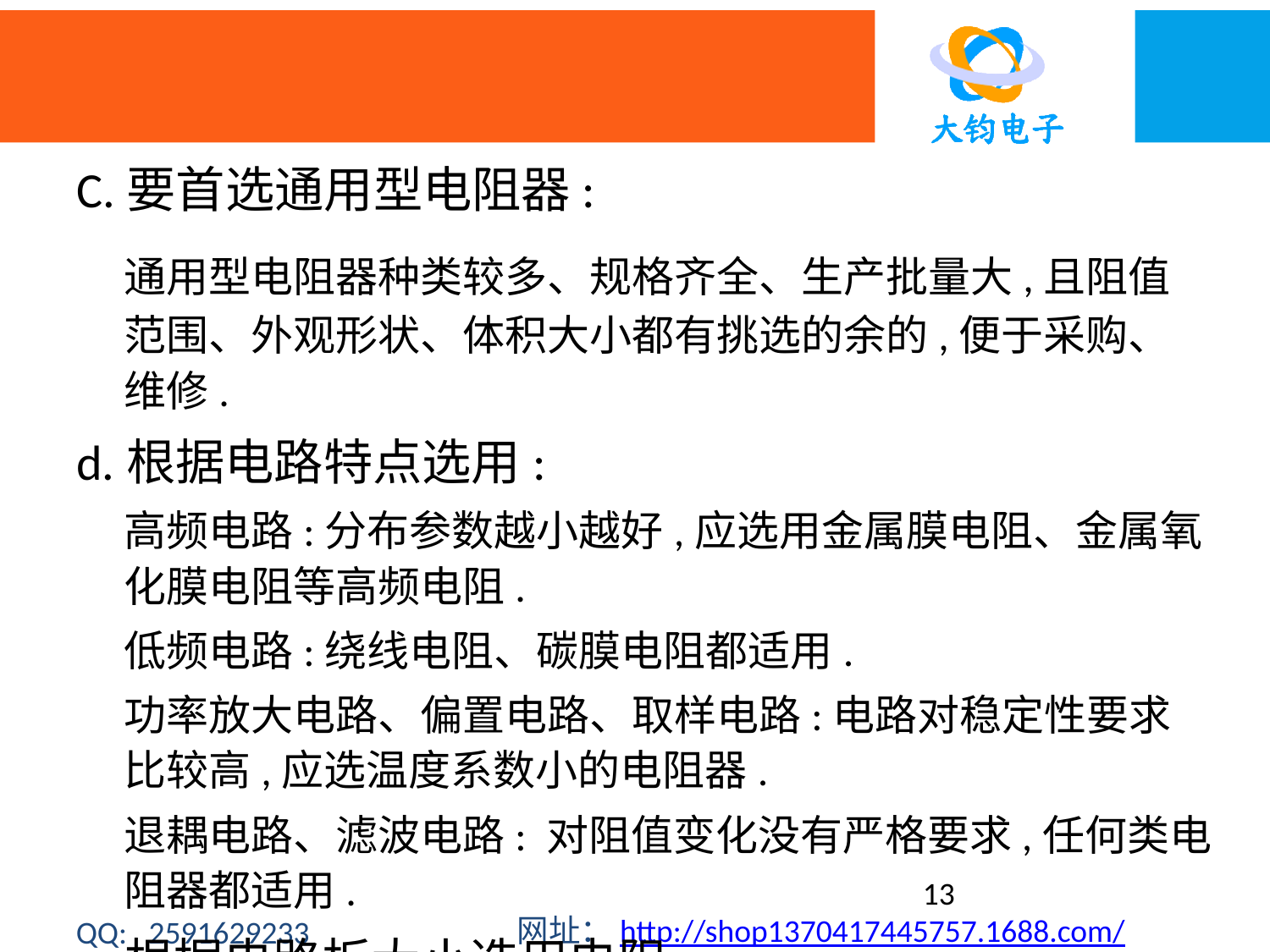

C.要首选通用型电阻器:
	通用型电阻器种类较多、规格齐全、生产批量大,且阻值范围、外观形状、体积大小都有挑选的余的,便于采购、维修.
d.根据电路特点选用:
	高频电路:分布参数越小越好,应选用金属膜电阻、金属氧化膜电阻等高频电阻.
	低频电路:绕线电阻、碳膜电阻都适用.
	功率放大电路、偏置电路、取样电路:电路对稳定性要求比较高,应选温度系数小的电阻器.
	退耦电路、滤波电路: 对阻值变化没有严格要求,任何类电阻器都适用.
e.根据电路板大小选用电阻:
13